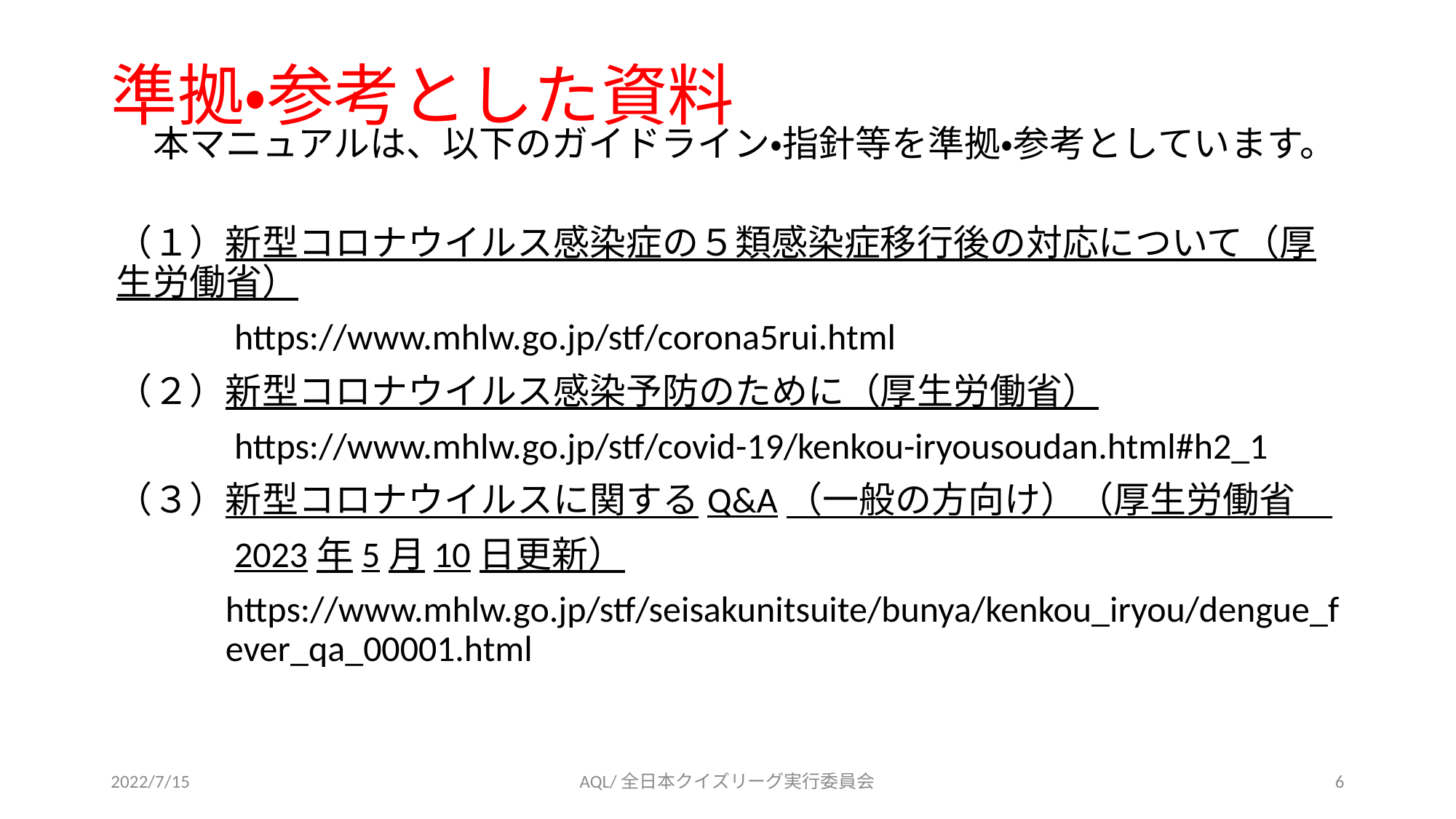

# 準拠・参考とした資料
　本マニュアルは、以下のガイドライン・指針等を準拠・参考としています。

（１）新型コロナウイルス感染症の５類感染症移行後の対応について（厚	生労働省）
　　　https://www.mhlw.go.jp/stf/corona5rui.html
（２）新型コロナウイルス感染予防のために（厚生労働省）
　　　https://www.mhlw.go.jp/stf/covid-19/kenkou-iryousoudan.html#h2_1
（３）新型コロナウイルスに関するQ&A（一般の方向け）（厚生労働省
　　　2023年5月10日更新）
	https://www.mhlw.go.jp/stf/seisakunitsuite/bunya/kenkou_iryou/dengue_f	ever_qa_00001.html
2022/7/15
AQL/全日本クイズリーグ実行委員会
6